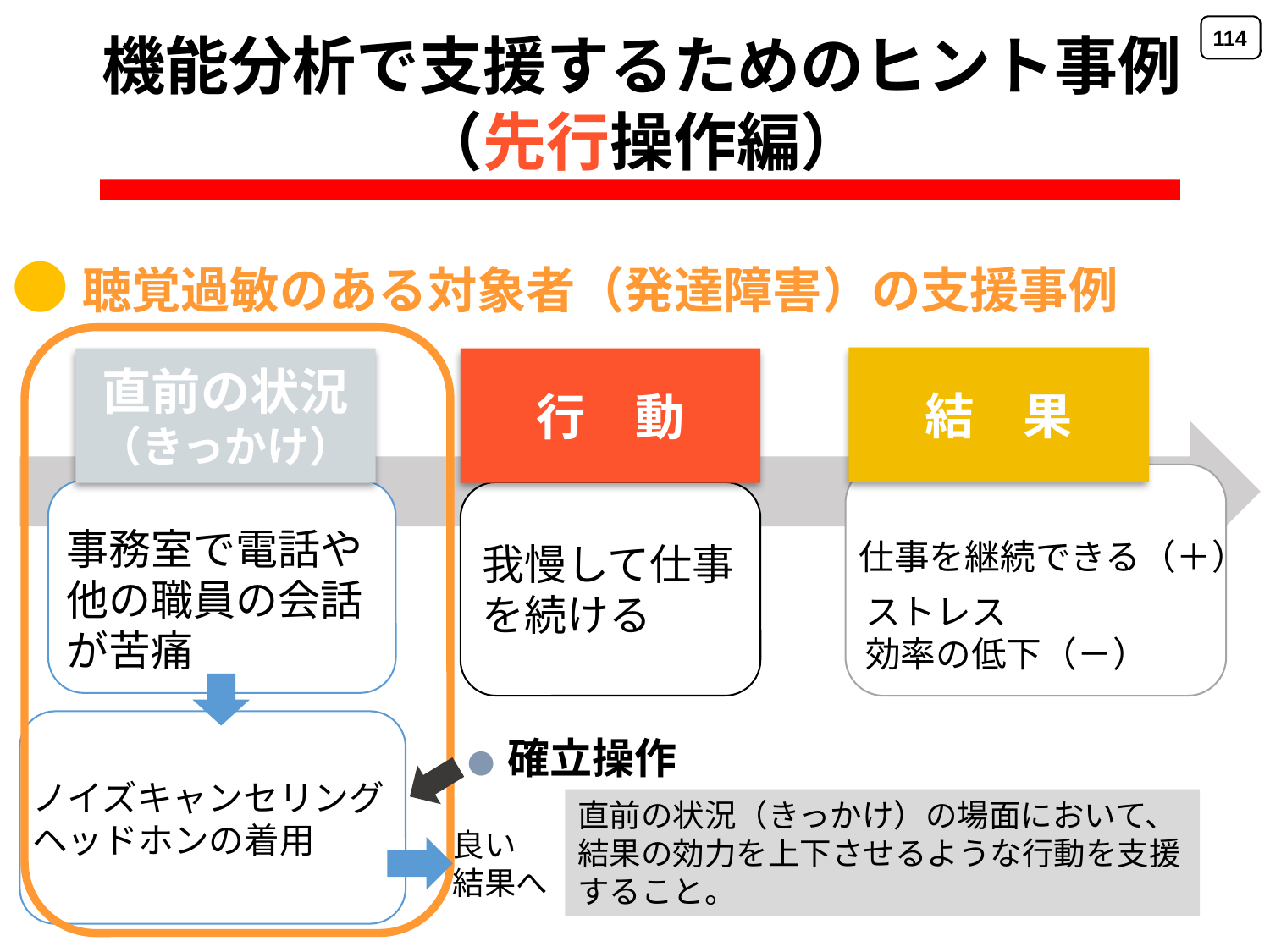

114

機能分析で支援するためのヒント事例（先行操作編）

●聴覚過敏のある対象者（発達障害）の支援事例

結　果
行　動
直前の状況
（きっかけ）

事務室で電話や
他の職員の会話が苦痛
仕事を継続できる（＋）
我慢して仕事を続ける
ストレス
効率の低下（－）

●
確立操作

ノイズキャンセリングヘッドホンの着用
直前の状況（きっかけ）の場面において、結果の効力を上下させるような行動を支援すること。
良い
結果へ